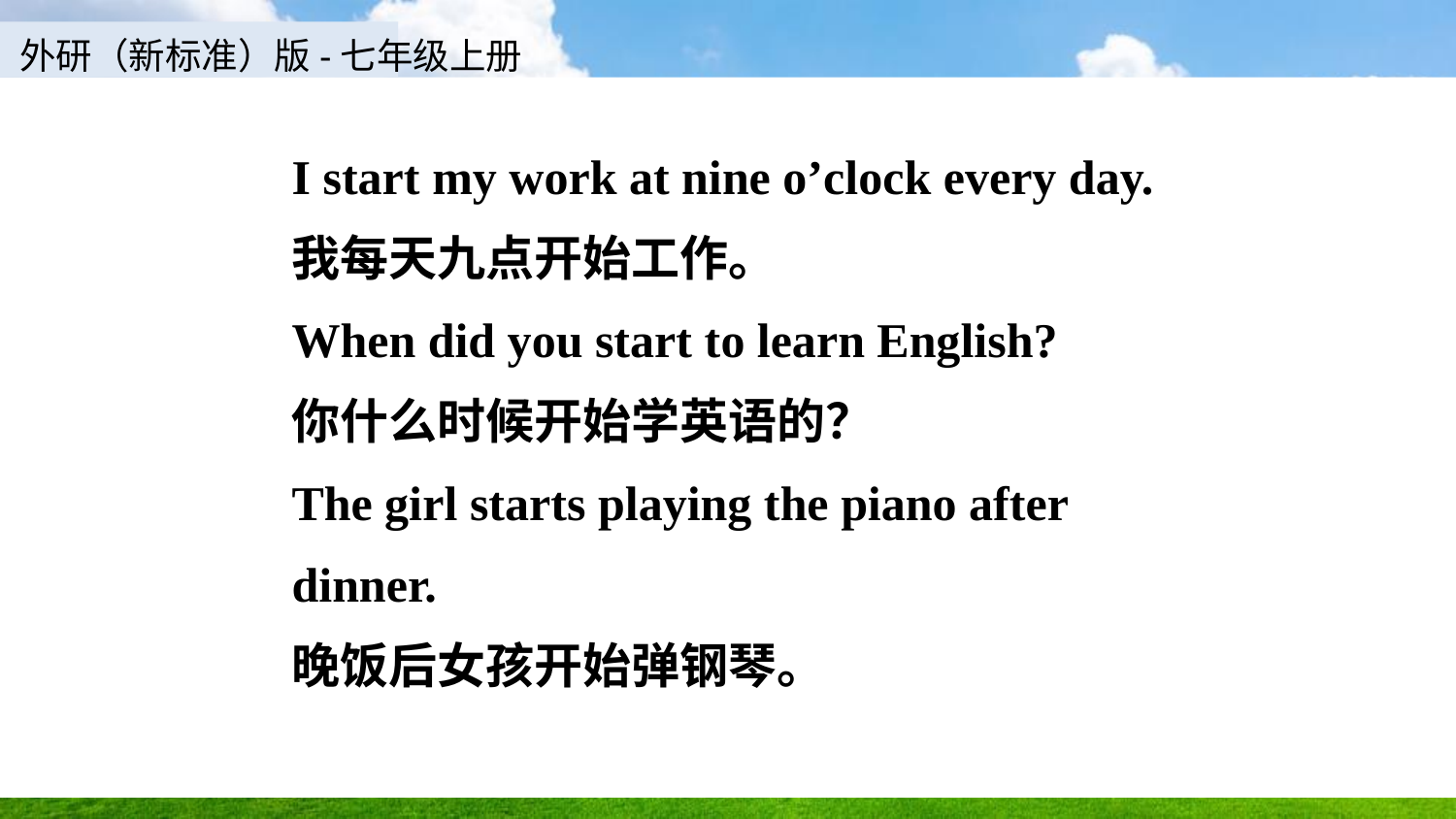

I start my work at nine o’clock every day.
我每天九点开始工作。
When did you start to learn English?
你什么时候开始学英语的？
The girl starts playing the piano after dinner.
晚饭后女孩开始弹钢琴。